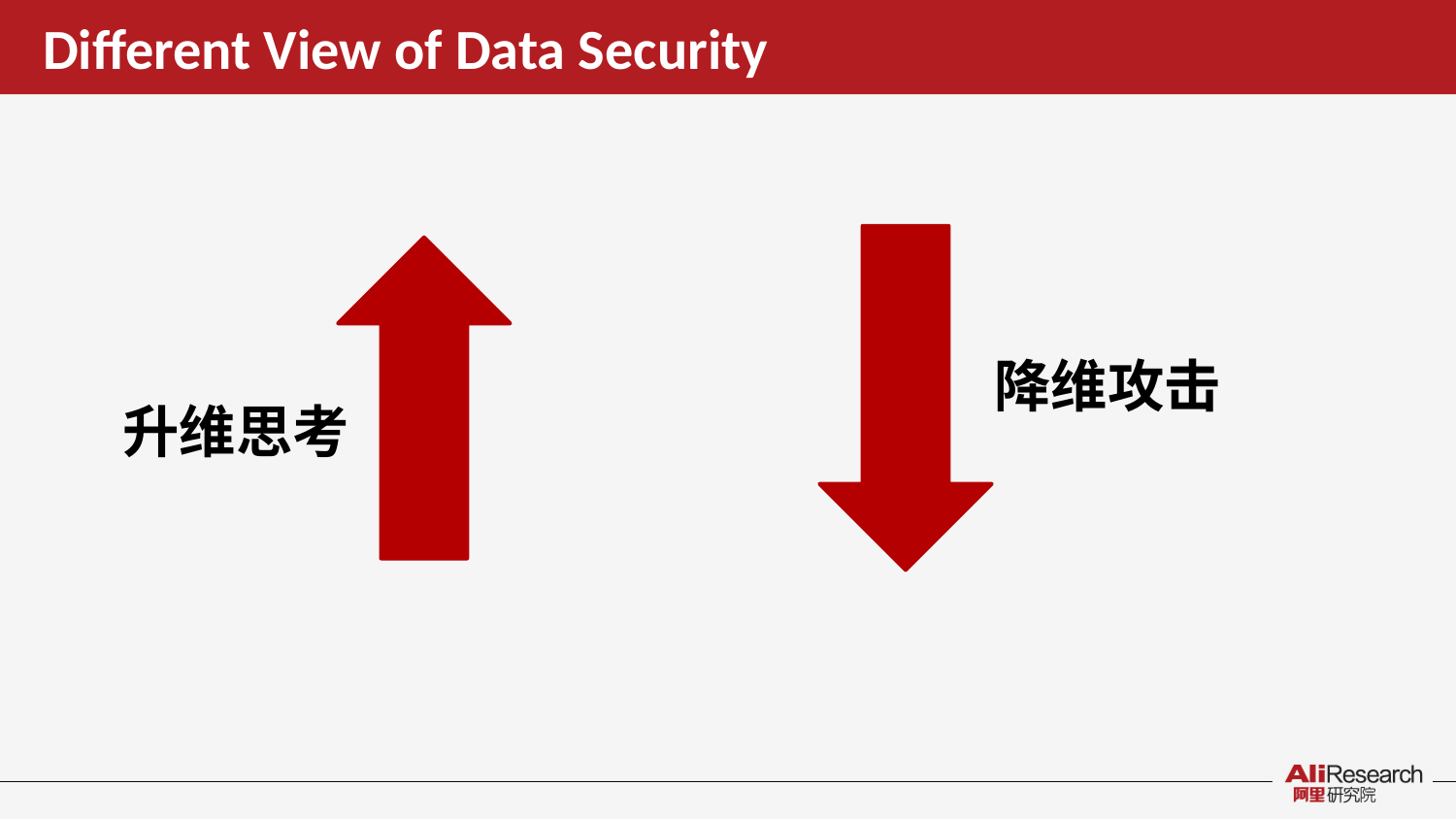

# Different View of Data Security

降维攻击
升维思考